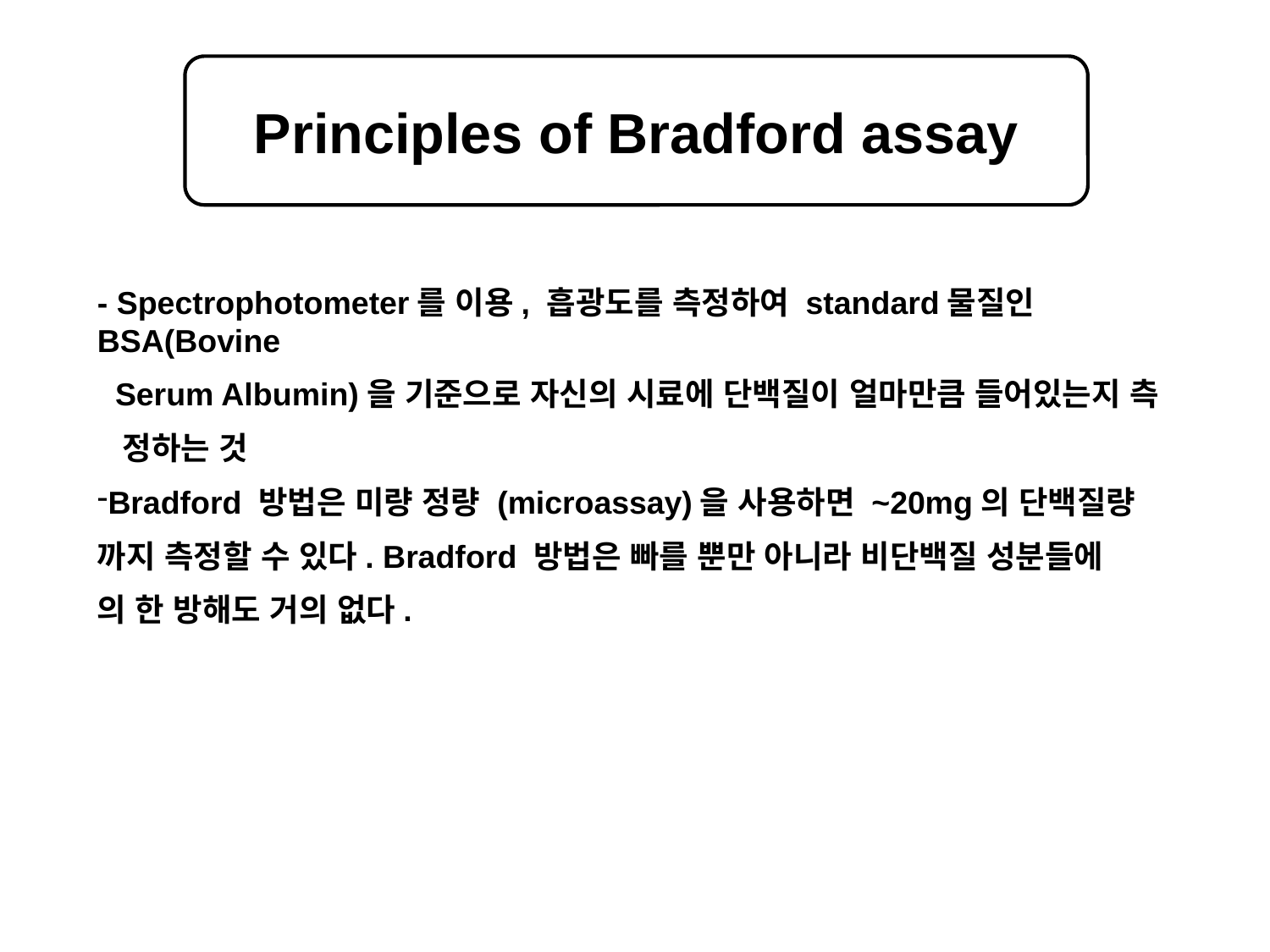

Principles of Bradford assay
- Spectrophotometer를 이용, 흡광도를 측정하여 standard물질인 BSA(Bovine
  Serum Albumin)을 기준으로 자신의 시료에 단백질이 얼마만큼 들어있는지 측
  정하는 것
Bradford 방법은 미량 정량 (microassay)을 사용하면 ~20mg의 단백질량
까지 측정할 수 있다. Bradford 방법은 빠를 뿐만 아니라 비단백질 성분들에
의 한 방해도 거의 없다.